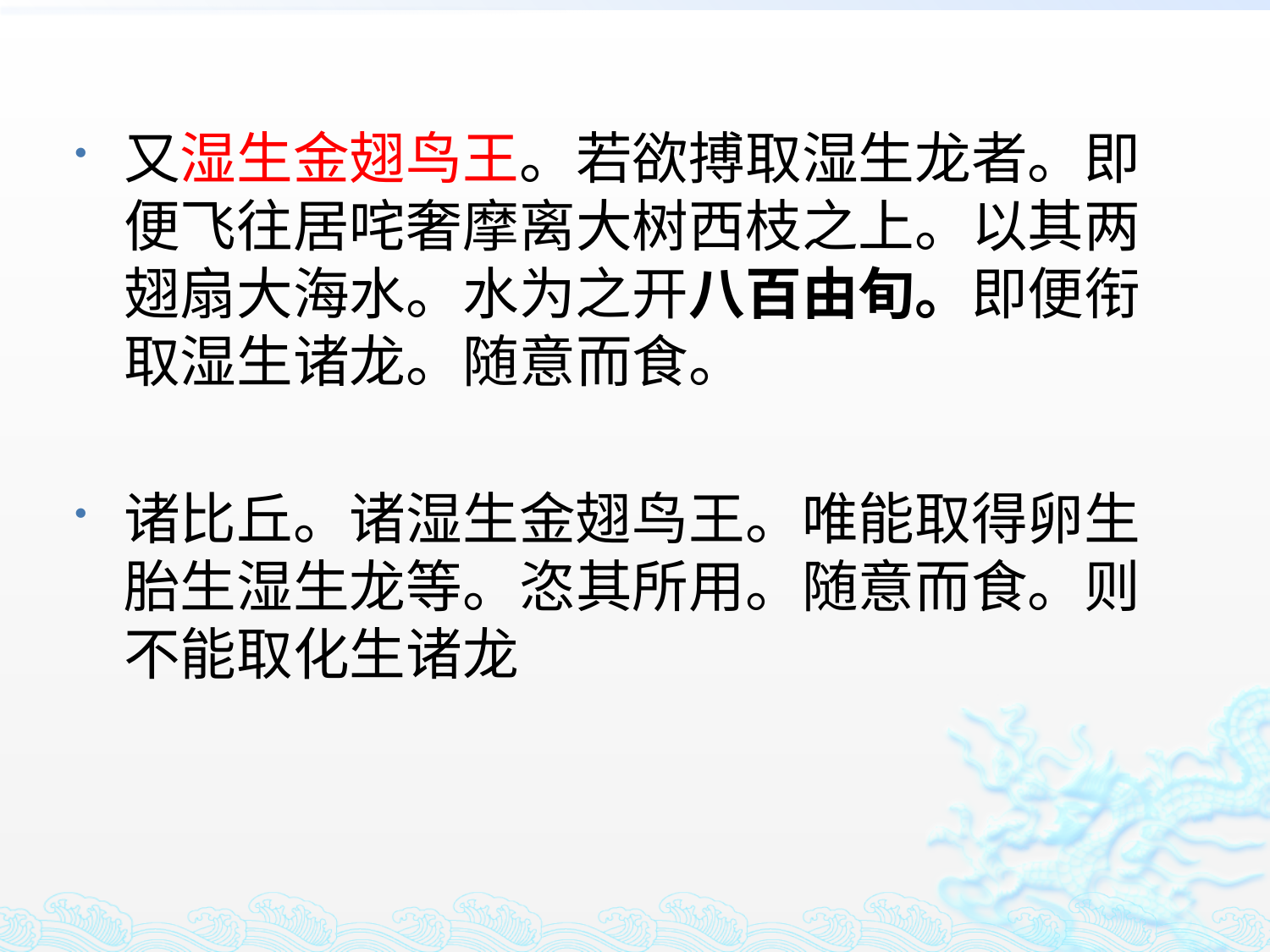

又湿生金翅鸟王。若欲搏取湿生龙者。即便飞往居咤奢摩离大树西枝之上。以其两翅扇大海水。水为之开八百由旬。即便衔取湿生诸龙。随意而食。

诸比丘。诸湿生金翅鸟王。唯能取得卵生胎生湿生龙等。恣其所用。随意而食。则不能取化生诸龙